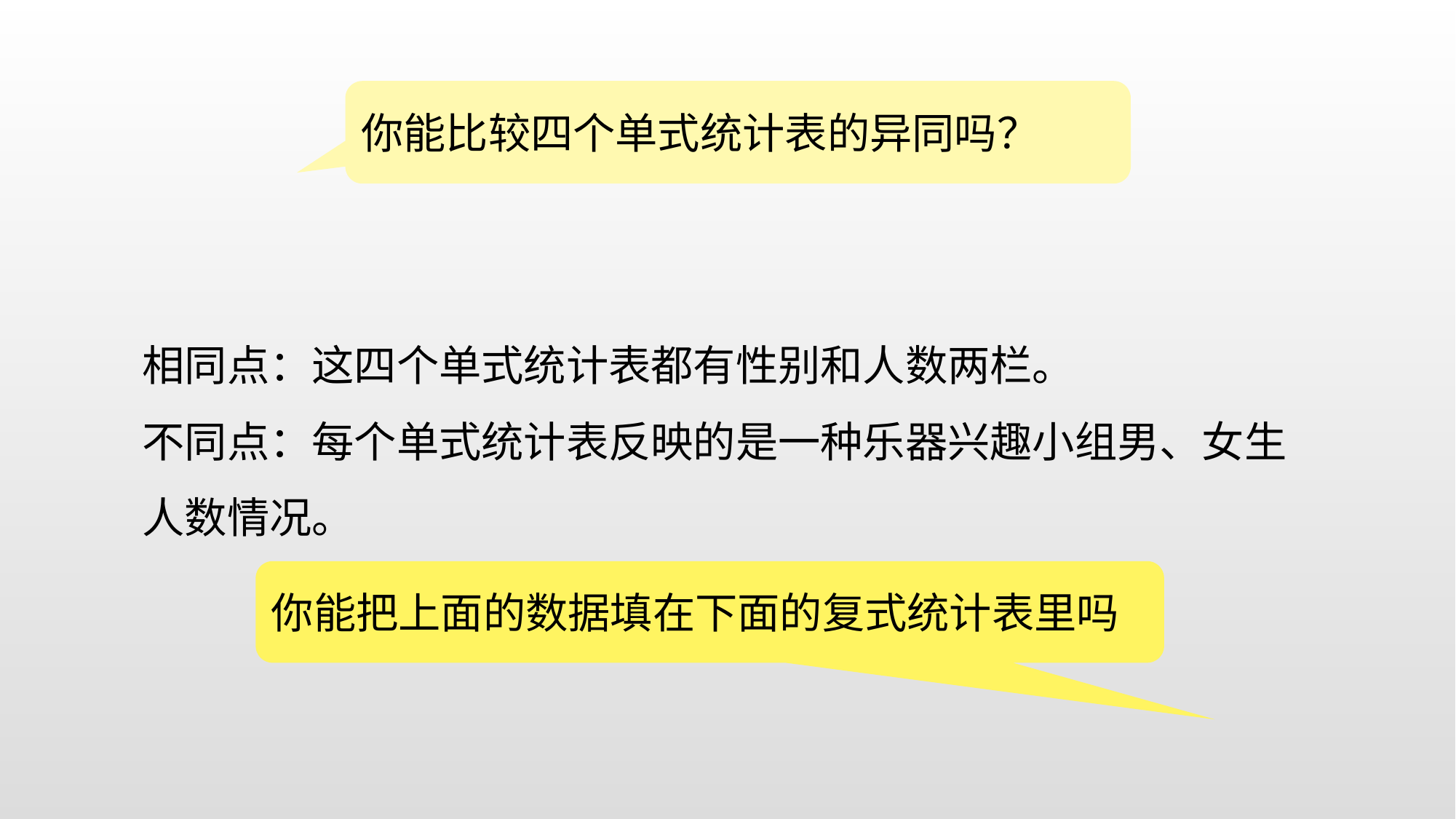

你能比较四个单式统计表的异同吗？
相同点：这四个单式统计表都有性别和人数两栏。
不同点：每个单式统计表反映的是一种乐器兴趣小组男、女生人数情况。
你能把上面的数据填在下面的复式统计表里吗